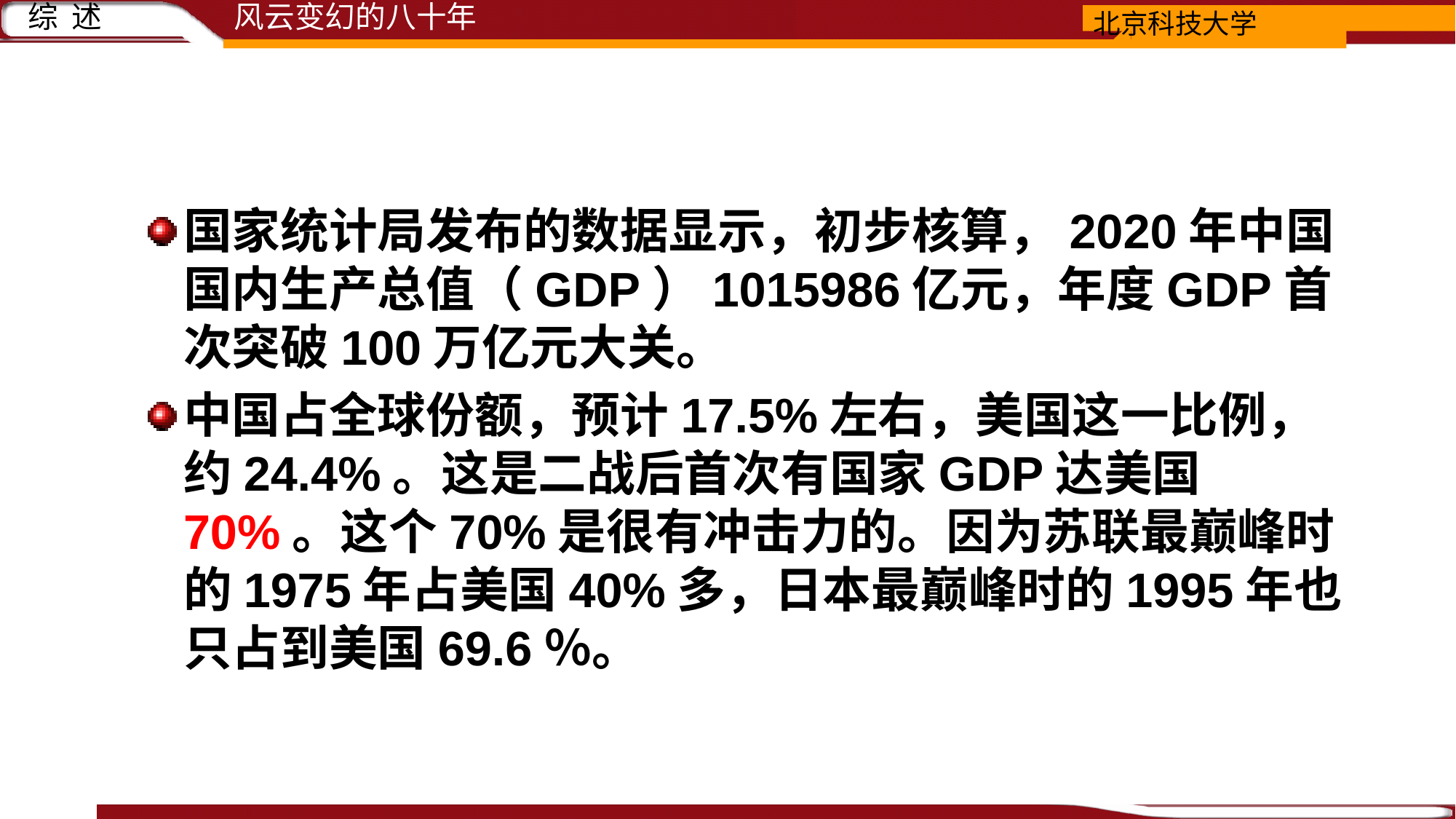

国家统计局发布的数据显示，初步核算，2020年中国国内生产总值（GDP）1015986亿元，年度GDP首次突破100万亿元大关。
中国占全球份额，预计17.5%左右，美国这一比例，约24.4%。这是二战后首次有国家GDP达美国70%。这个70%是很有冲击力的。因为苏联最巅峰时的1975年占美国40%多，日本最巅峰时的1995年也只占到美国69.6％。